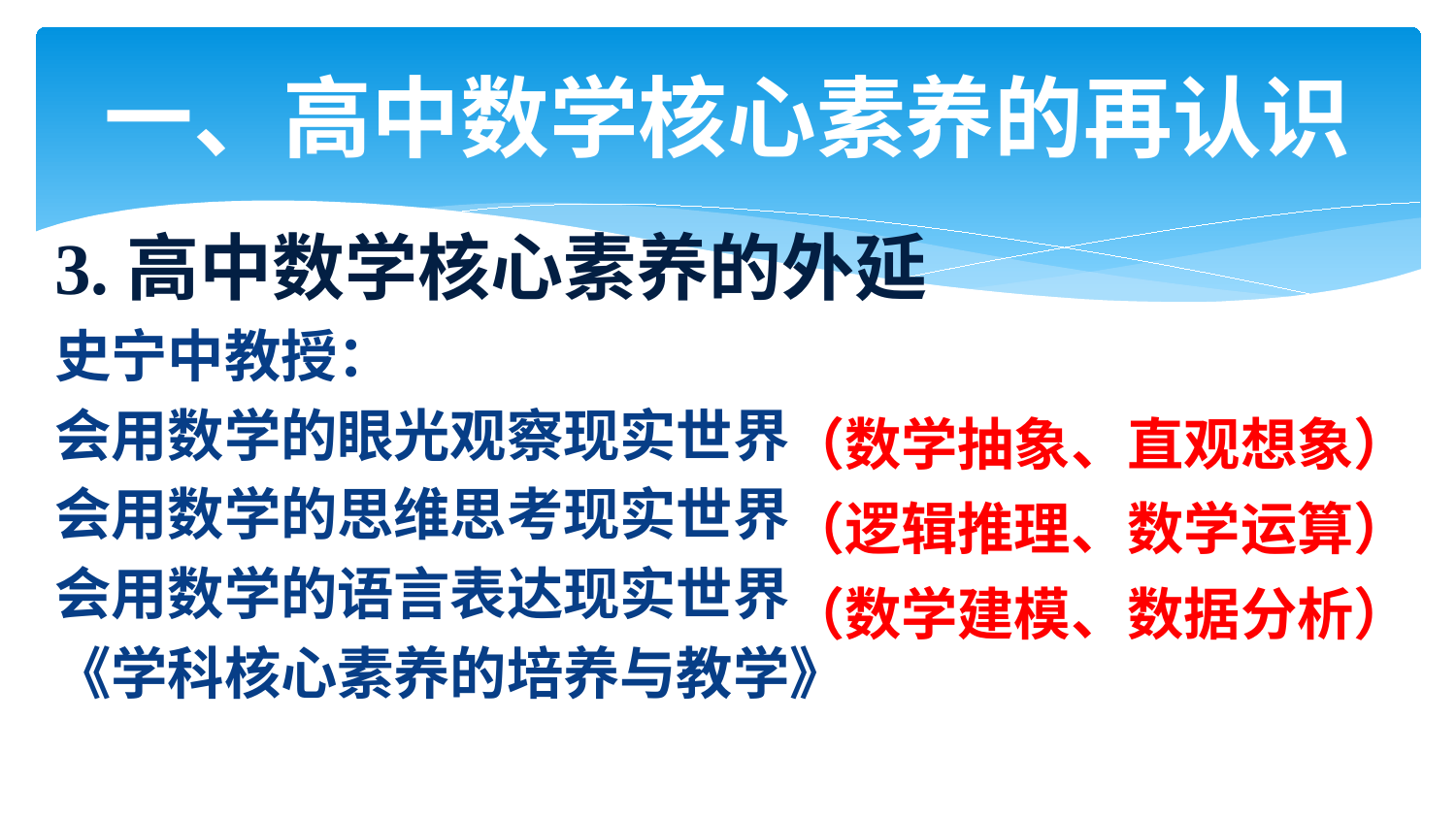

# 一、高中数学核心素养的再认识
3.高中数学核心素养的外延
史宁中教授：
会用数学的眼光观察现实世界
会用数学的思维思考现实世界
会用数学的语言表达现实世界
《学科核心素养的培养与教学》
（数学抽象、直观想象）
（逻辑推理、数学运算）
（数学建模、数据分析）